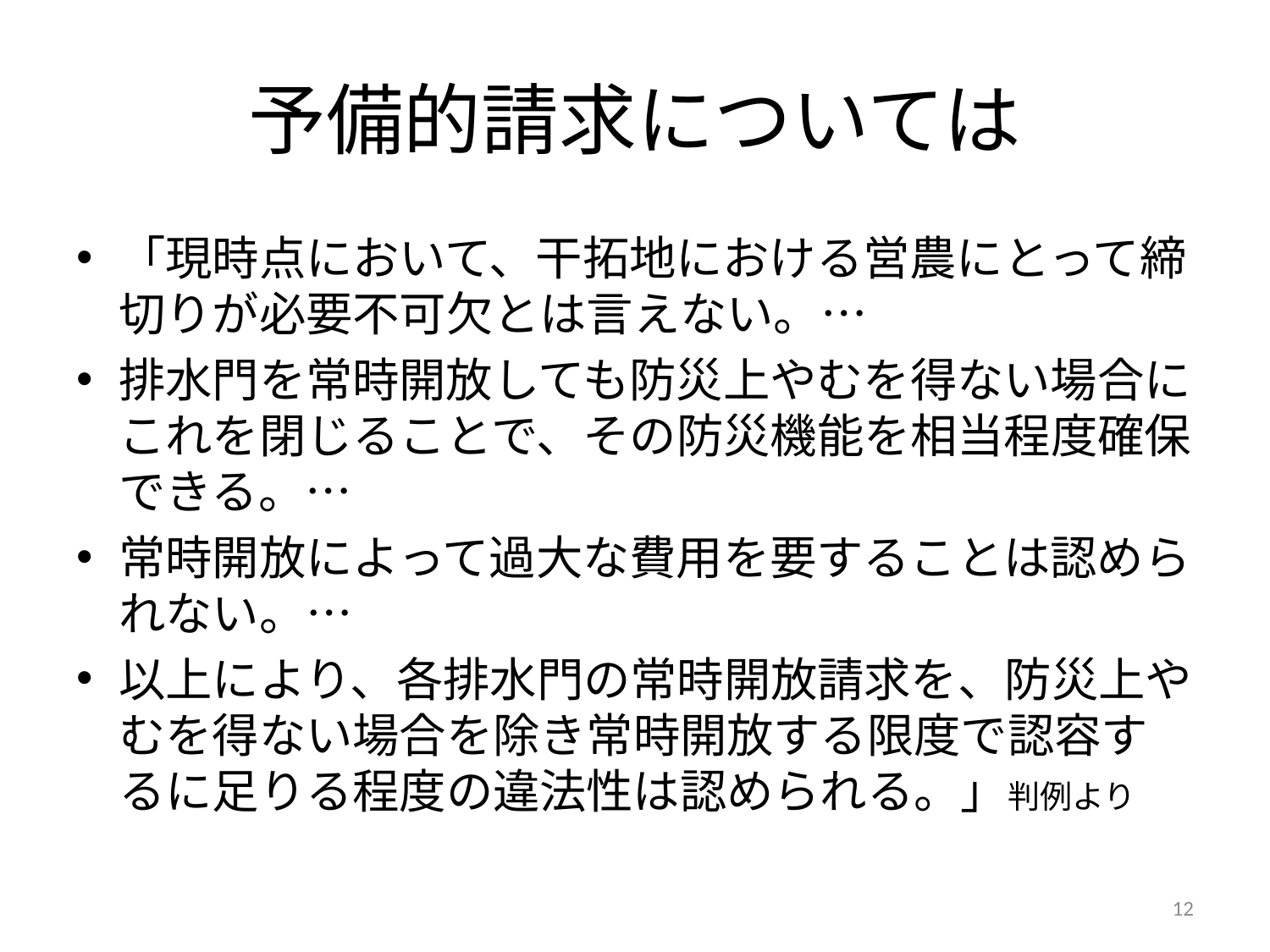

# 予備的請求については
「現時点において、干拓地における営農にとって締切りが必要不可欠とは言えない。…
排水門を常時開放しても防災上やむを得ない場合にこれを閉じることで、その防災機能を相当程度確保できる。…
常時開放によって過大な費用を要することは認められない。…
以上により、各排水門の常時開放請求を、防災上やむを得ない場合を除き常時開放する限度で認容するに足りる程度の違法性は認められる。」判例より

12